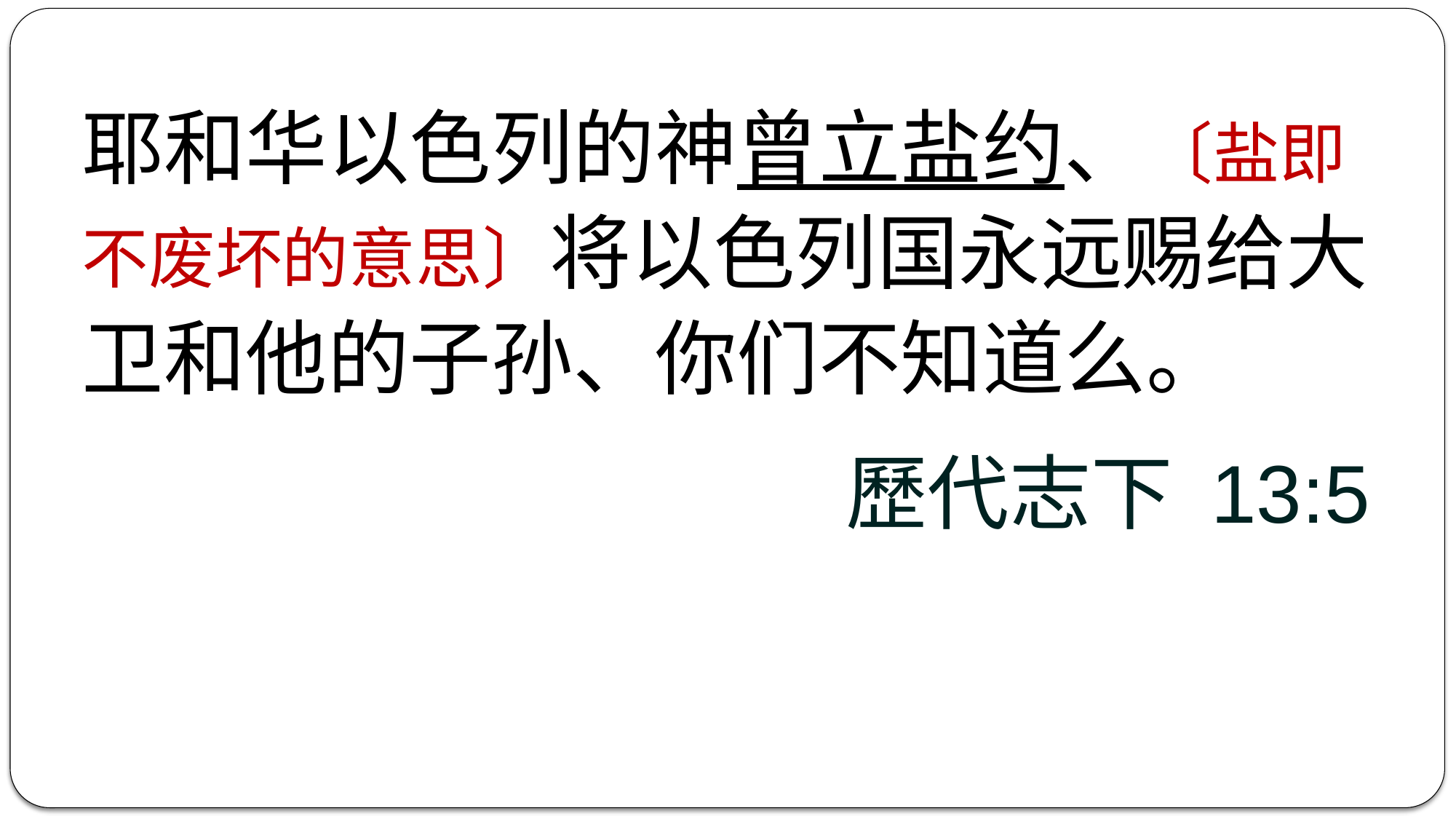

耶和华以色列的神曾立盐约、〔盐即不废坏的意思〕将以色列国永远赐给大卫和他的子孙、你们不知道么。
歷代志下 13:5